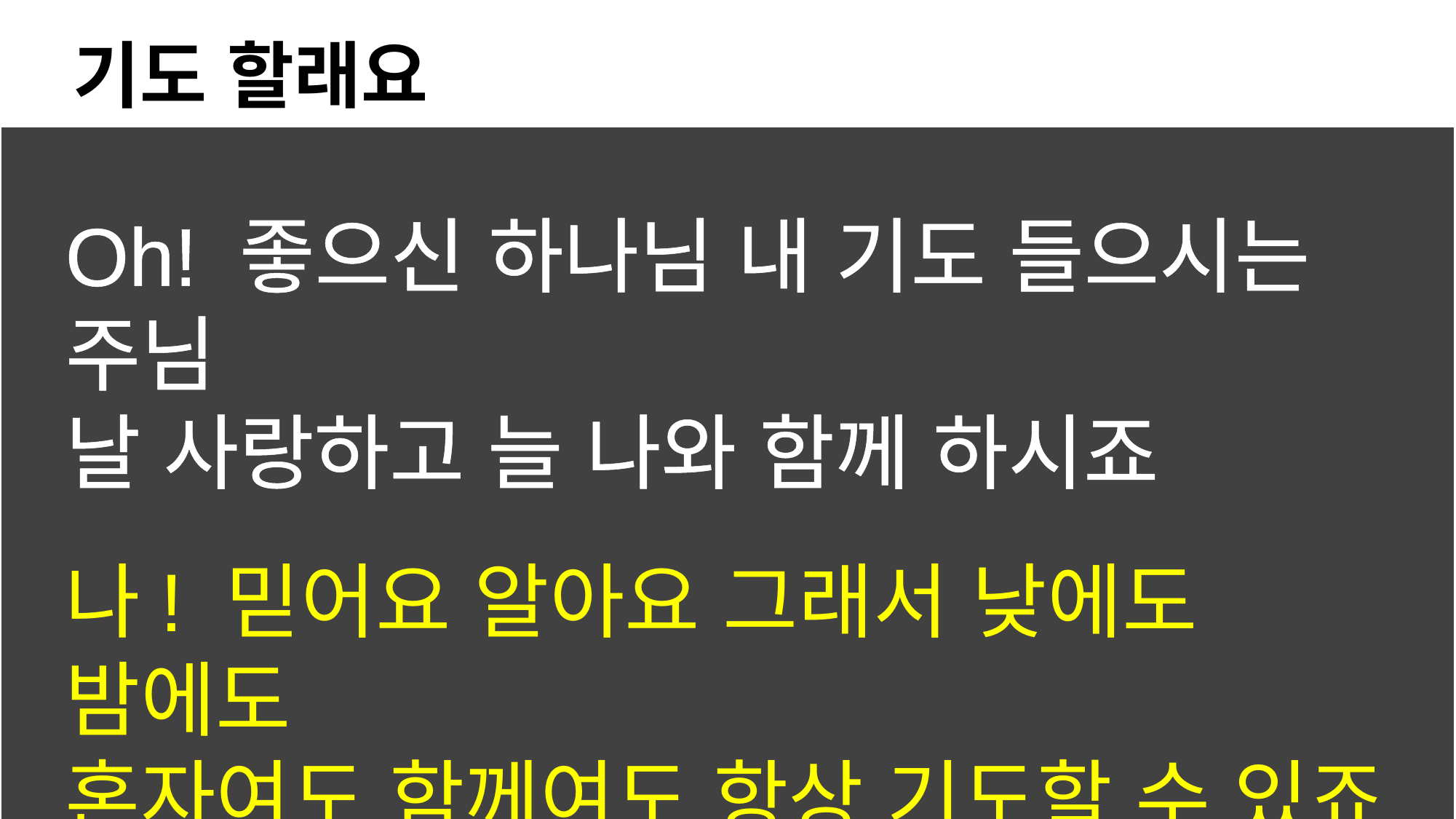

기도 할래요

Oh! 좋으신 하나님 내 기도 들으시는 주님
날 사랑하고 늘 나와 함께 하시죠

나! 믿어요 알아요 그래서 낮에도 밤에도
혼자여도 함께여도 항상 기도할 수 있죠